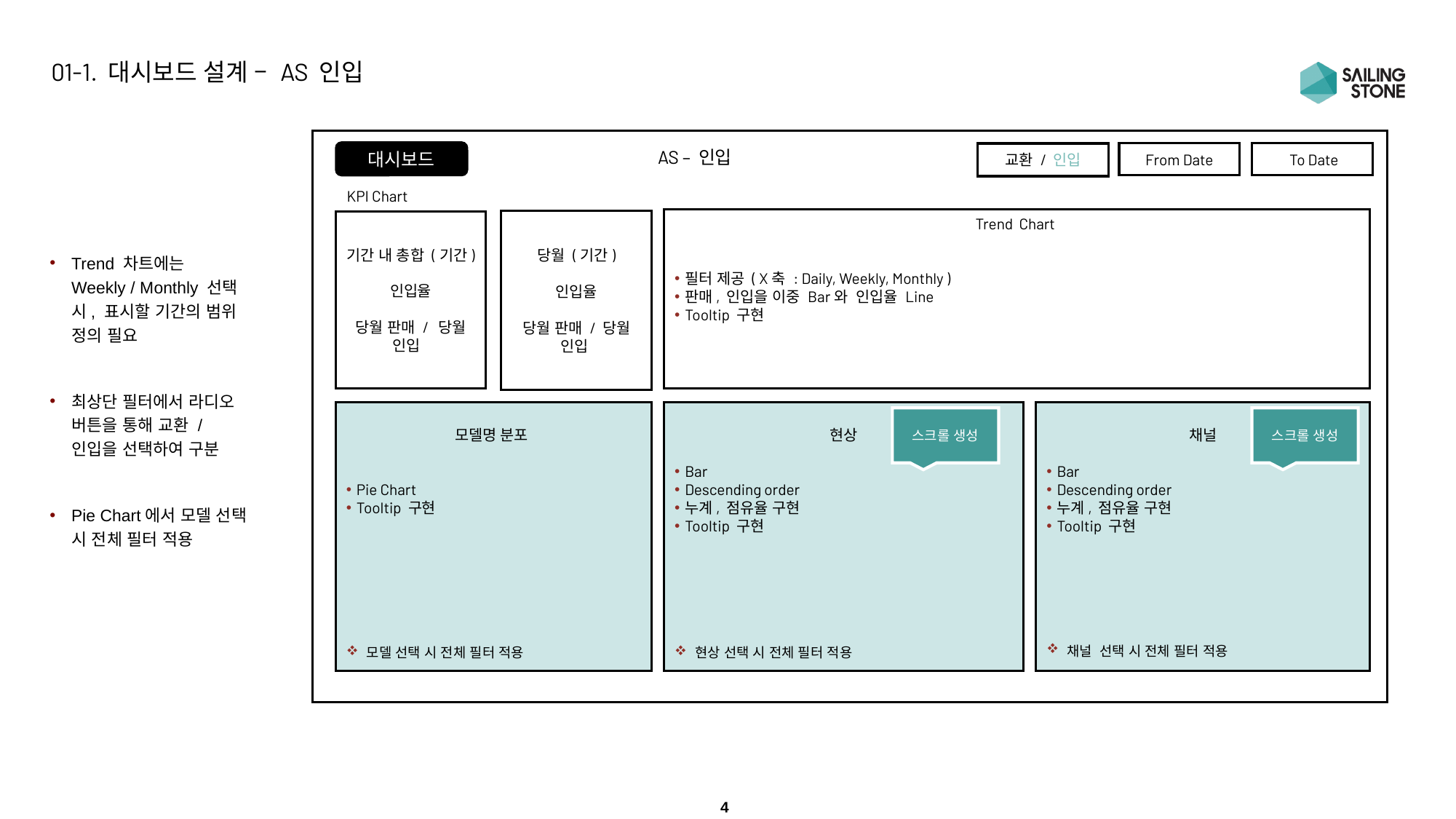

01-1. 대시보드 설계 – AS 인입

AS – 인입
대시보드
 From Date
 To Date
교환 / 인입
KPI Chart
Trend  Chart

필터 제공 ( X축 : Daily, Weekly, Monthly )
판매, 인입을 이중 Bar와  인입율 Line
Tooltip 구현

Trend 차트에는 Weekly / Monthly 선택 시, 표시할 기간의 범위 정의 필요

최상단 필터에서 라디오 버튼을 통해 교환 / 인입을 선택하여 구분

Pie Chart에서 모델 선택 시 전체 필터 적용
당월 (기간)

인입율

당월 판매 / 당월 인입
기간 내 총합 (기간)

인입율

당월 판매 /  당월 인입

모델명 분포

Pie Chart
Tooltip 구현

모델 선택 시 전체 필터 적용

현상

Bar
Descending order
누계, 점유율 구현
Tooltip 구현

현상 선택 시 전체 필터 적용

채널

Bar
Descending order
누계, 점유율 구현
Tooltip 구현

채널  선택 시 전체 필터 적용

스크롤 생성
스크롤 생성
4